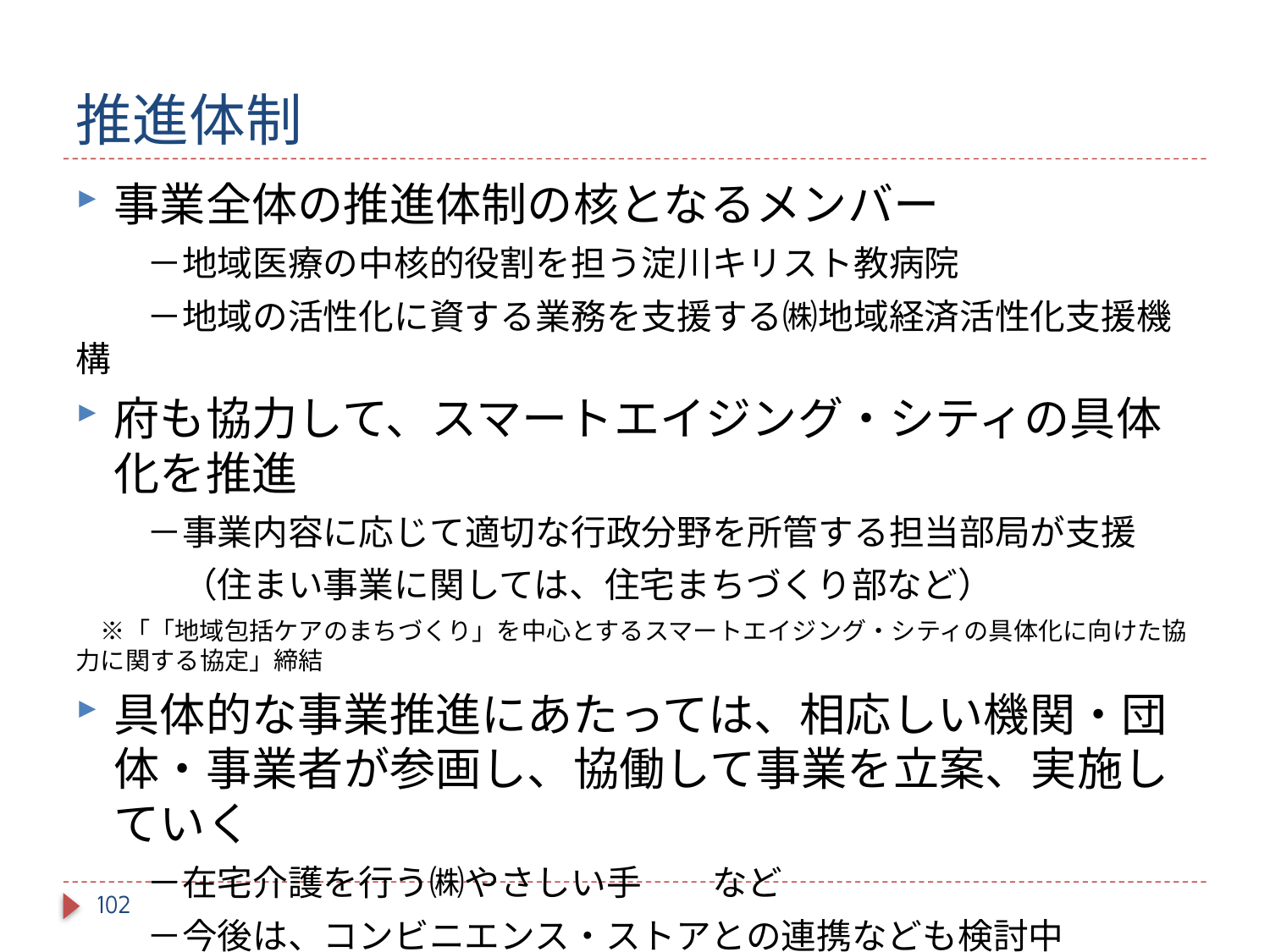

# 推進体制
事業全体の推進体制の核となるメンバー
　　－地域医療の中核的役割を担う淀川キリスト教病院
　　－地域の活性化に資する業務を支援する㈱地域経済活性化支援機構
府も協力して、スマートエイジング・シティの具体化を推進
　　－事業内容に応じて適切な行政分野を所管する担当部局が支援
　　　（住まい事業に関しては、住宅まちづくり部など）
　※「「地域包括ケアのまちづくり」を中心とするスマートエイジング・シティの具体化に向けた協力に関する協定」締結
具体的な事業推進にあたっては、相応しい機関・団体・事業者が参画し、協働して事業を立案、実施していく
　　－在宅介護を行う㈱やさしい手　　など
　　－今後は、コンビニエンス・ストアとの連携なども検討中

102